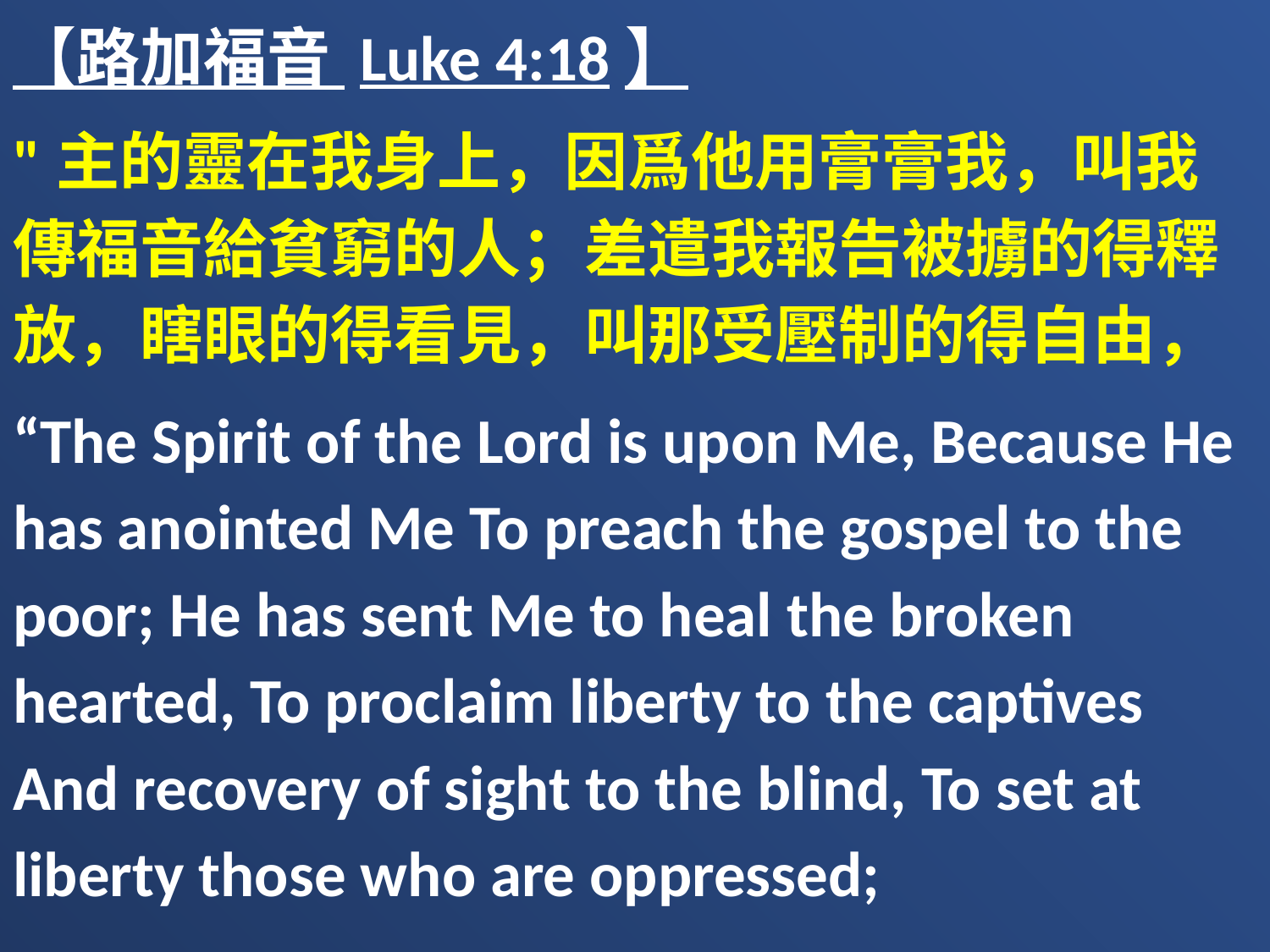

【路加福音 Luke 4:18】
"主的靈在我身上，因爲他用膏膏我，叫我傳福音給貧窮的人；差遣我報告被擄的得釋放，瞎眼的得看見，叫那受壓制的得自由，
“The Spirit of the Lord is upon Me, Because He has anointed Me To preach the gospel to the poor; He has sent Me to heal the broken hearted, To proclaim liberty to the captives And recovery of sight to the blind, To set at liberty those who are oppressed;